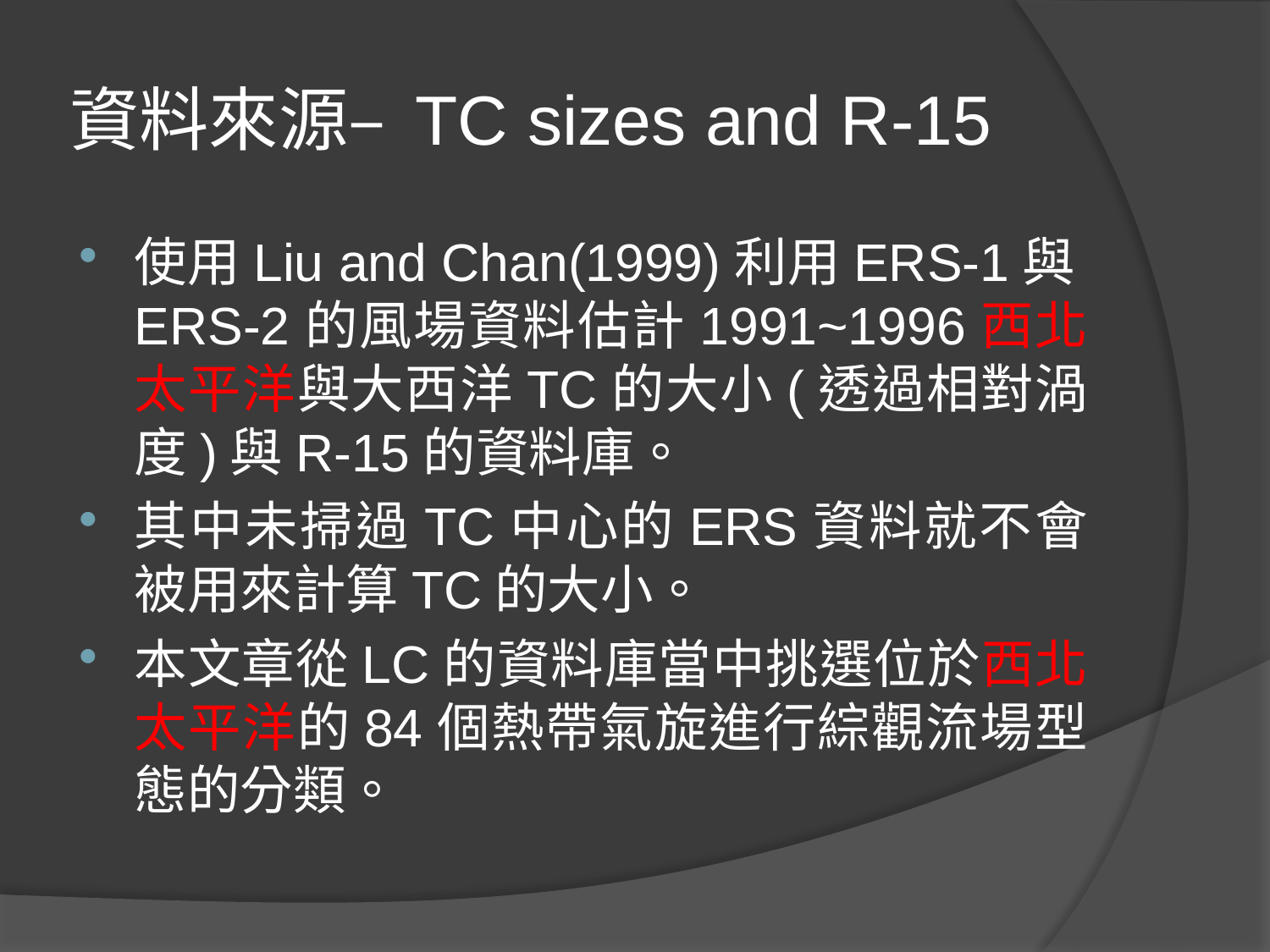

# 資料來源– TC sizes and R-15
使用Liu and Chan(1999)利用ERS-1與ERS-2的風場資料估計1991~1996西北太平洋與大西洋TC的大小(透過相對渦度)與R-15的資料庫。
其中未掃過TC中心的ERS資料就不會被用來計算TC的大小。
本文章從LC的資料庫當中挑選位於西北太平洋的84個熱帶氣旋進行綜觀流場型態的分類。